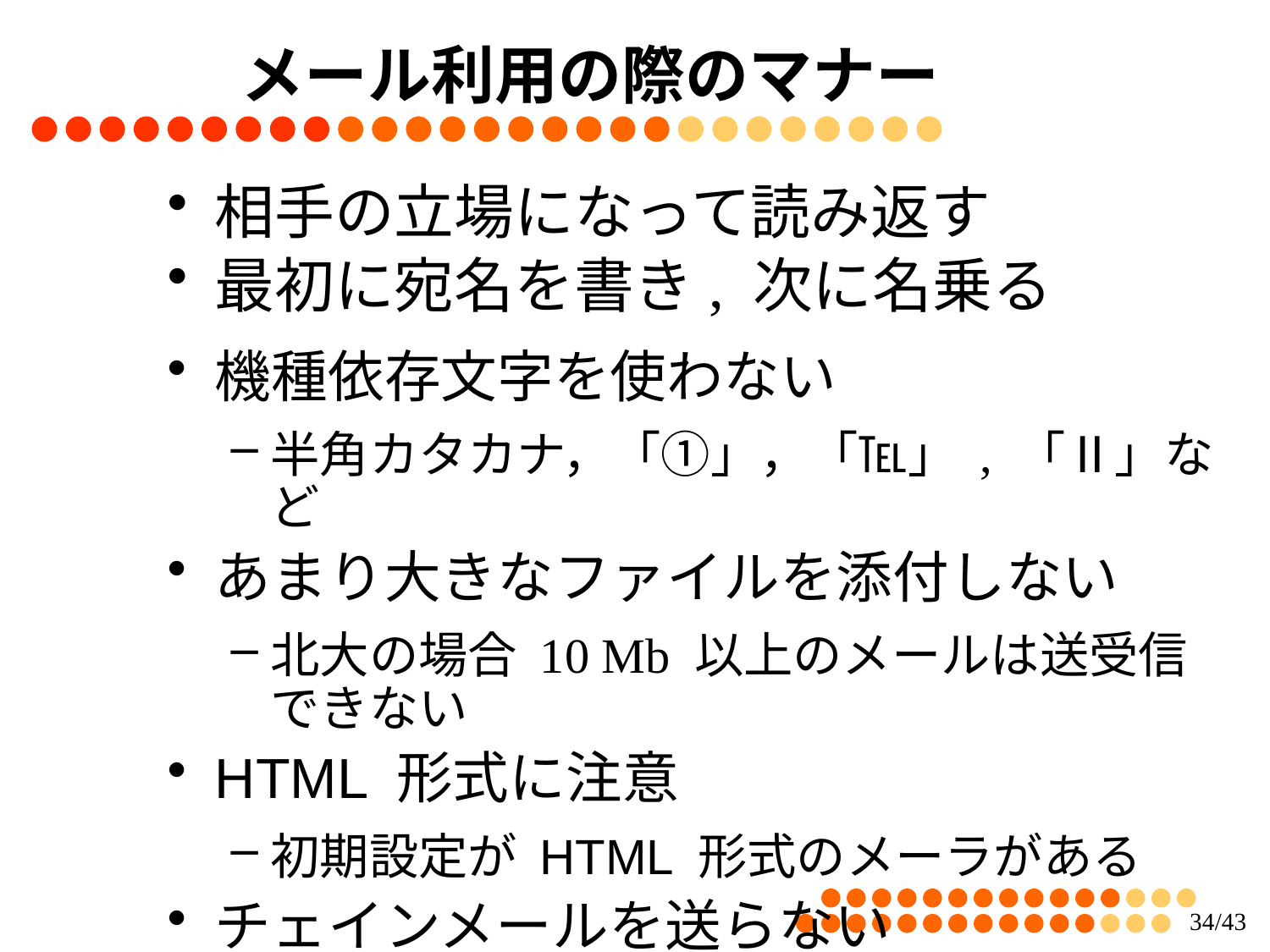

メール利用の際のマナー
相手の立場になって読み返す
最初に宛名を書き, 次に名乗る
機種依存文字を使わない
半角カタカナ，「①」，「℡」 , 「Ⅱ」など
あまり大きなファイルを添付しない
北大の場合 10 Mb 以上のメールは送受信
できない
HTML 形式に注意
初期設定が HTML 形式のメーラがある
チェインメールを送らない
34/43